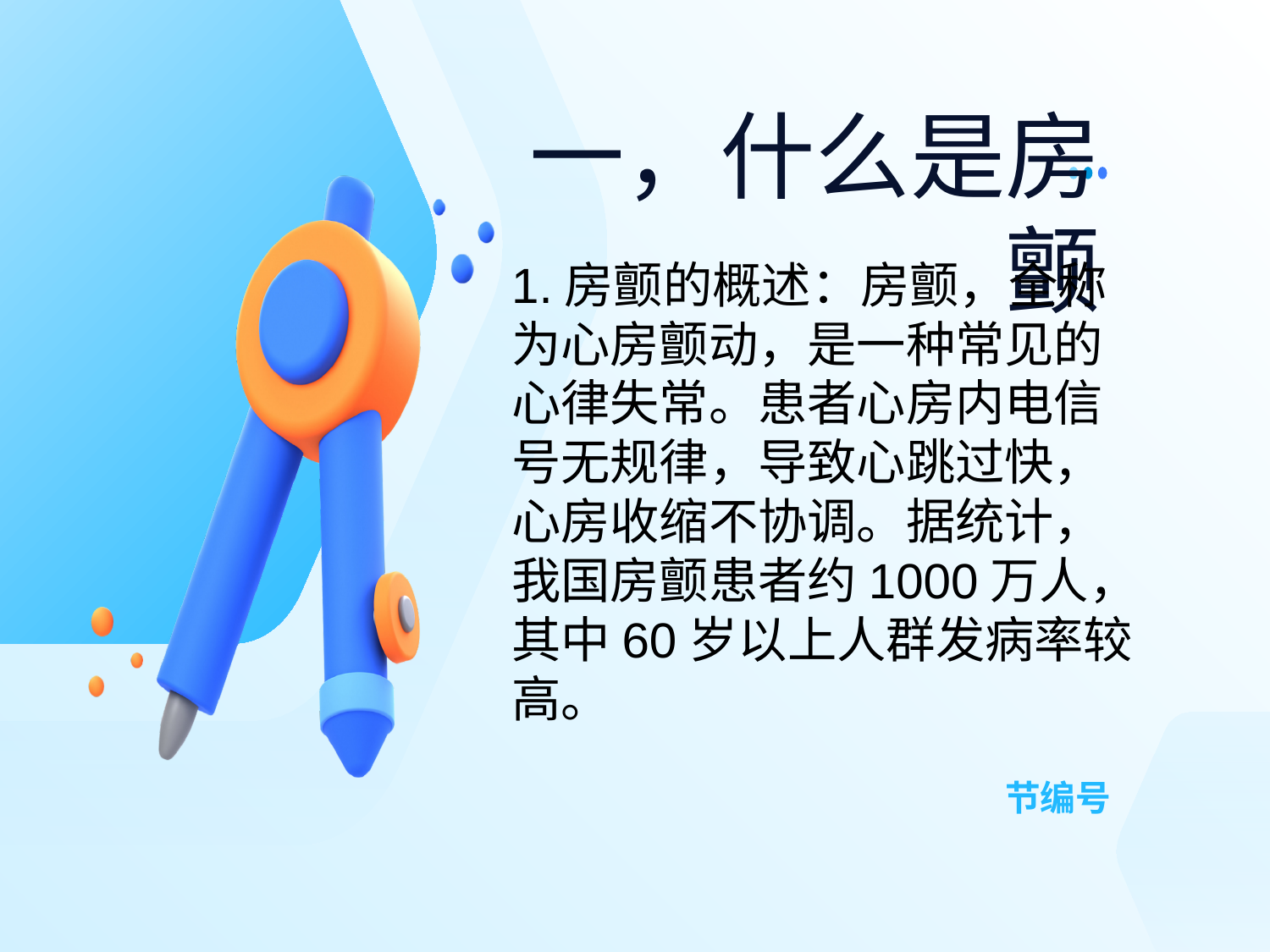

# 一，什么是房颤
1.房颤的概述：房颤，全称为心房颤动，是一种常见的心律失常。患者心房内电信号无规律，导致心跳过快，心房收缩不协调。据统计，我国房颤患者约1000万人，其中60岁以上人群发病率较高。
节编号